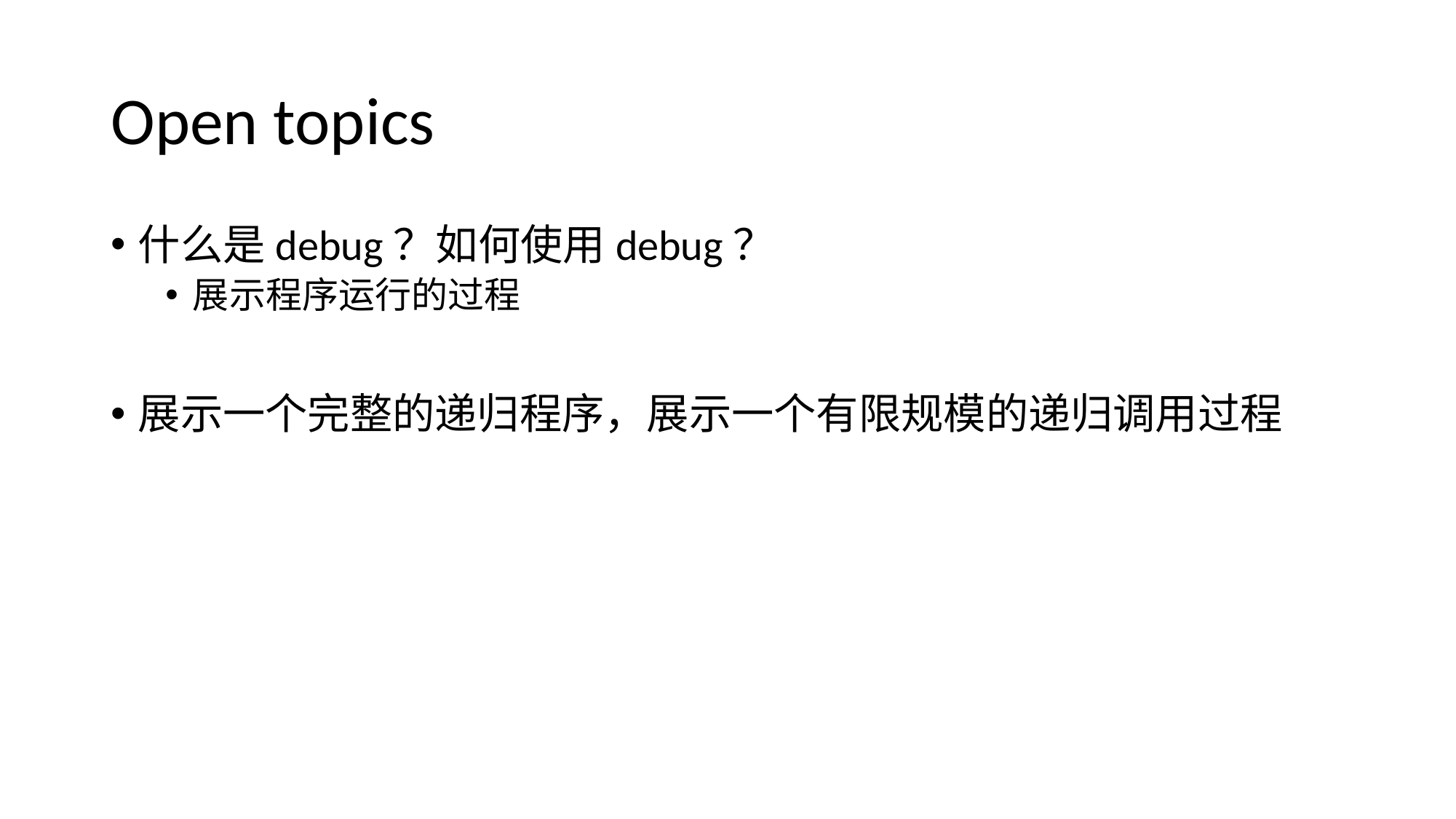

# Open topics
什么是debug？如何使用debug？
展示程序运行的过程

展示一个完整的递归程序，展示一个有限规模的递归调用过程